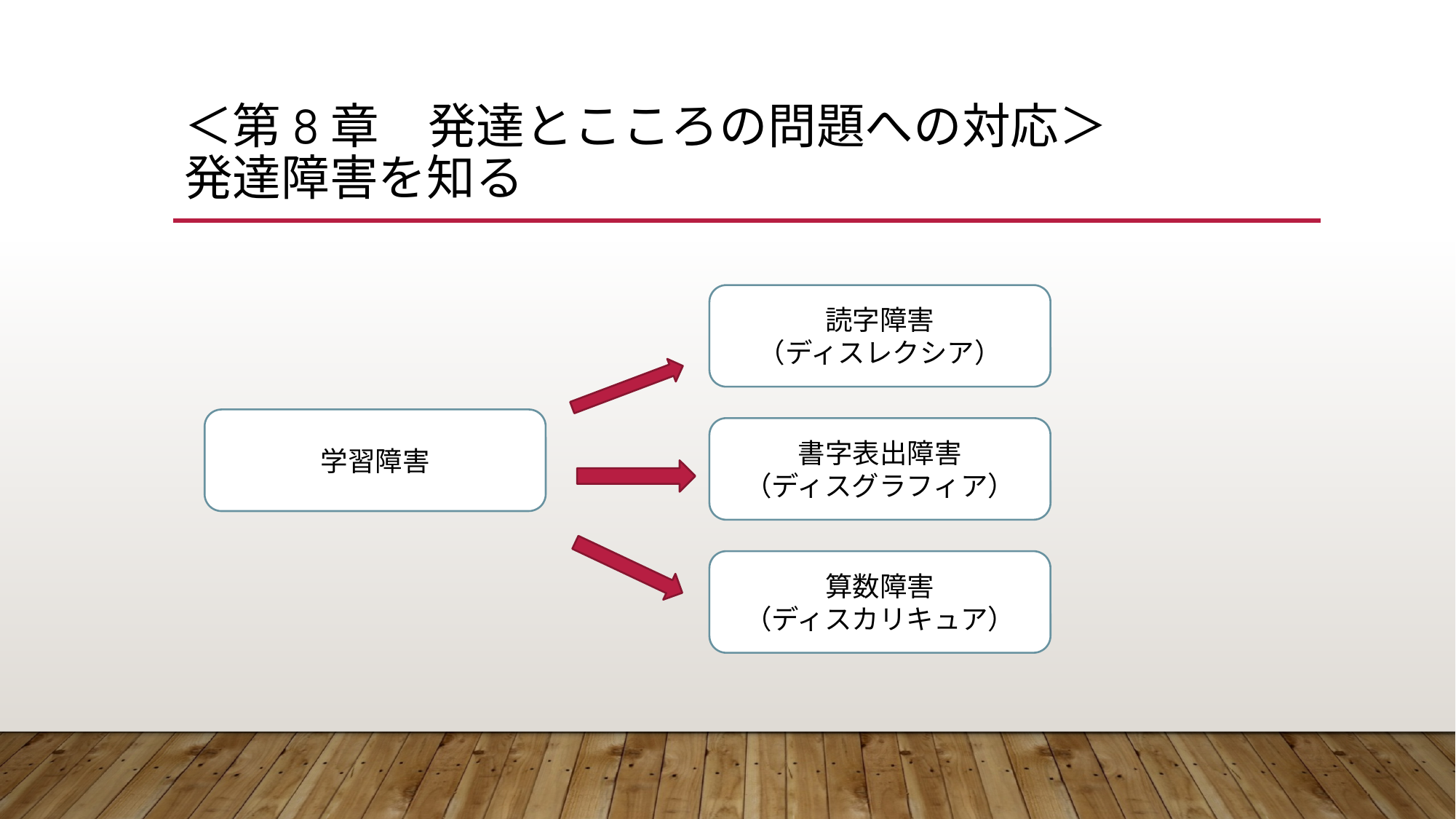

# ＜第8章　発達とこころの問題への対応＞ 発達障害を知る

読字障害
（ディスレクシア）

学習障害
書字表出障害
（ディスグラフィア）

算数障害
（ディスカリキュア）